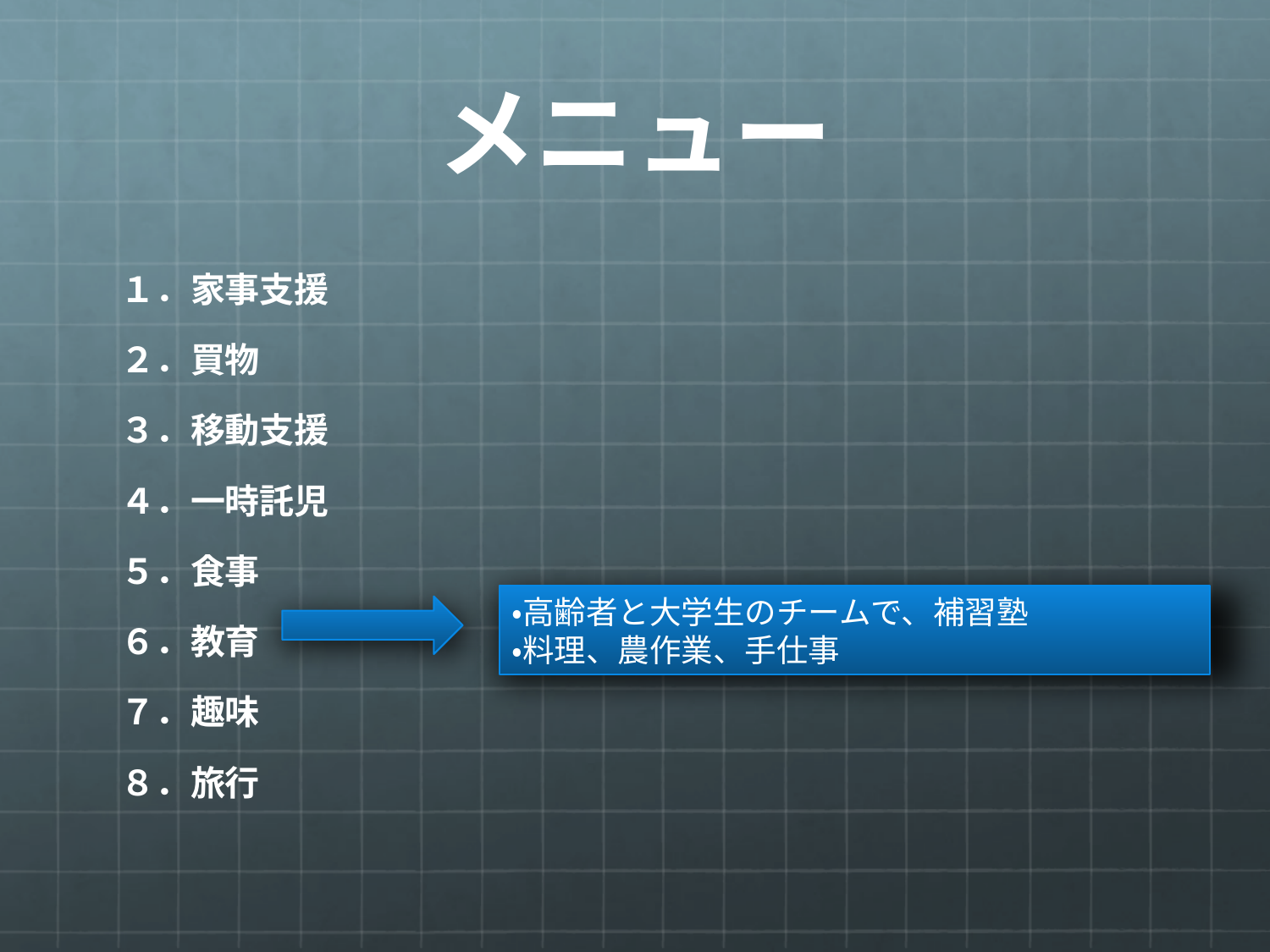

# メニュー
１．家事支援
２．買物
３．移動支援
４．一時託児
５．食事
６．教育
７．趣味
８．旅行

・高齢者と大学生のチームで、補習塾
・料理、農作業、手仕事